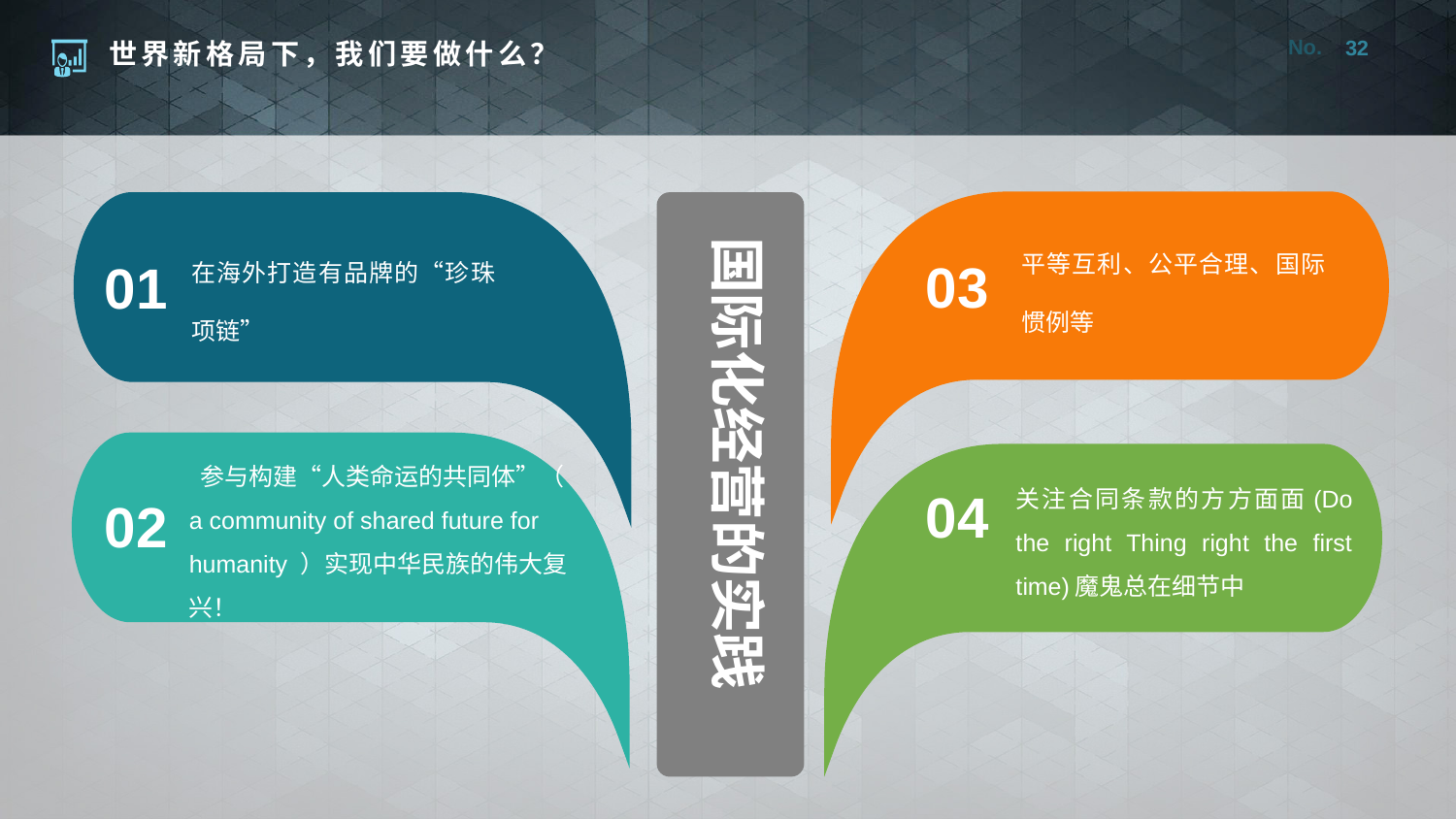

32

平等互利、公平合理、国际惯例等
03

在海外打造有品牌的“珍珠项链”
01

国际化经营的实践

 参与构建“人类命运的共同体”（ a community of shared future for humanity ）实现中华民族的伟大复兴！
02

关注合同条款的方方面面(Do the right Thing right the first time)魔鬼总在细节中
04